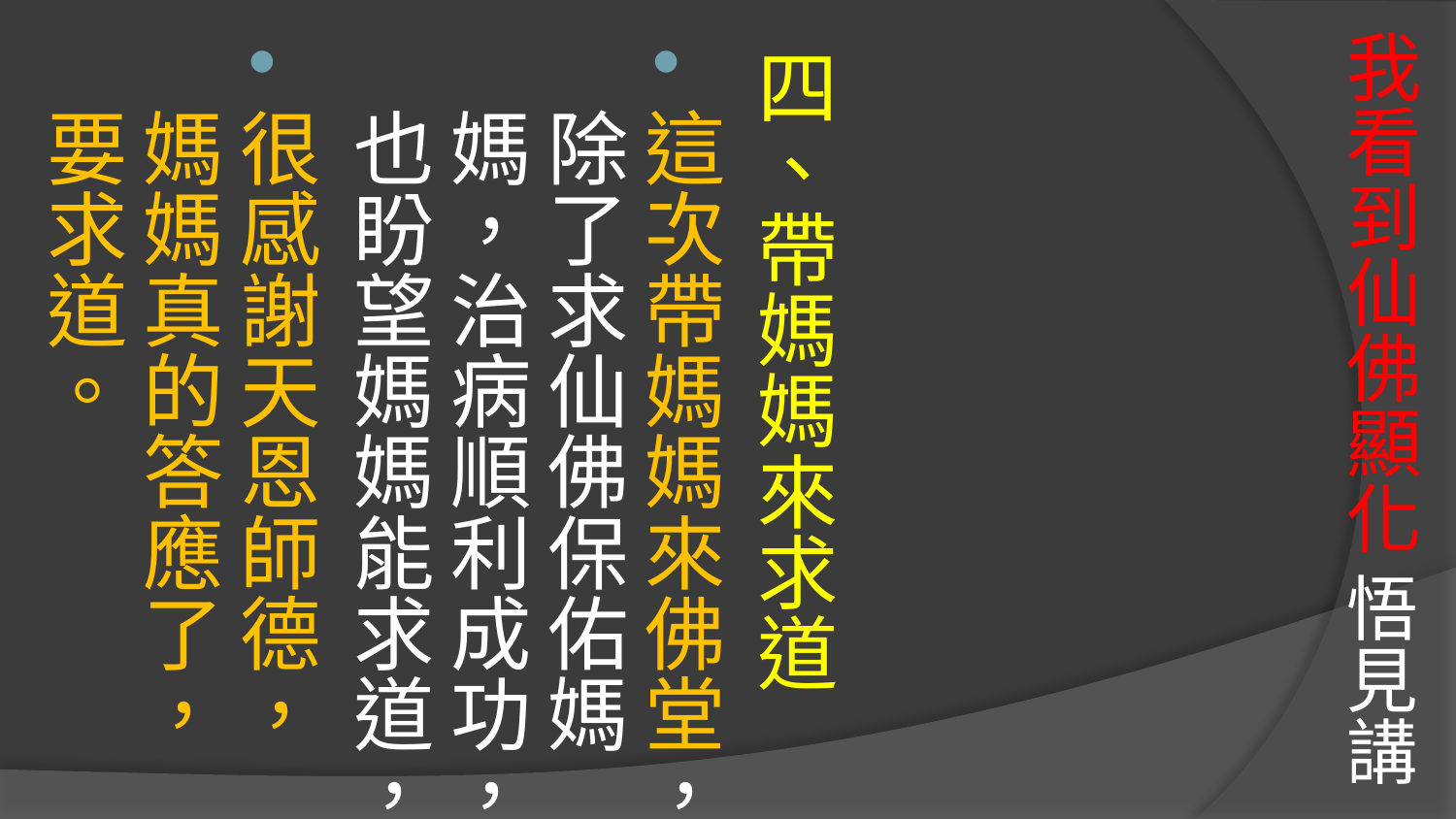

# 我看到仙佛顯化 悟見講
四、帶媽媽來求道
這次帶媽媽來佛堂，除了求仙佛保佑媽媽，治病順利成功，也盼望媽媽能求道，
很感謝天恩師德，媽媽真的答應了，要求道。